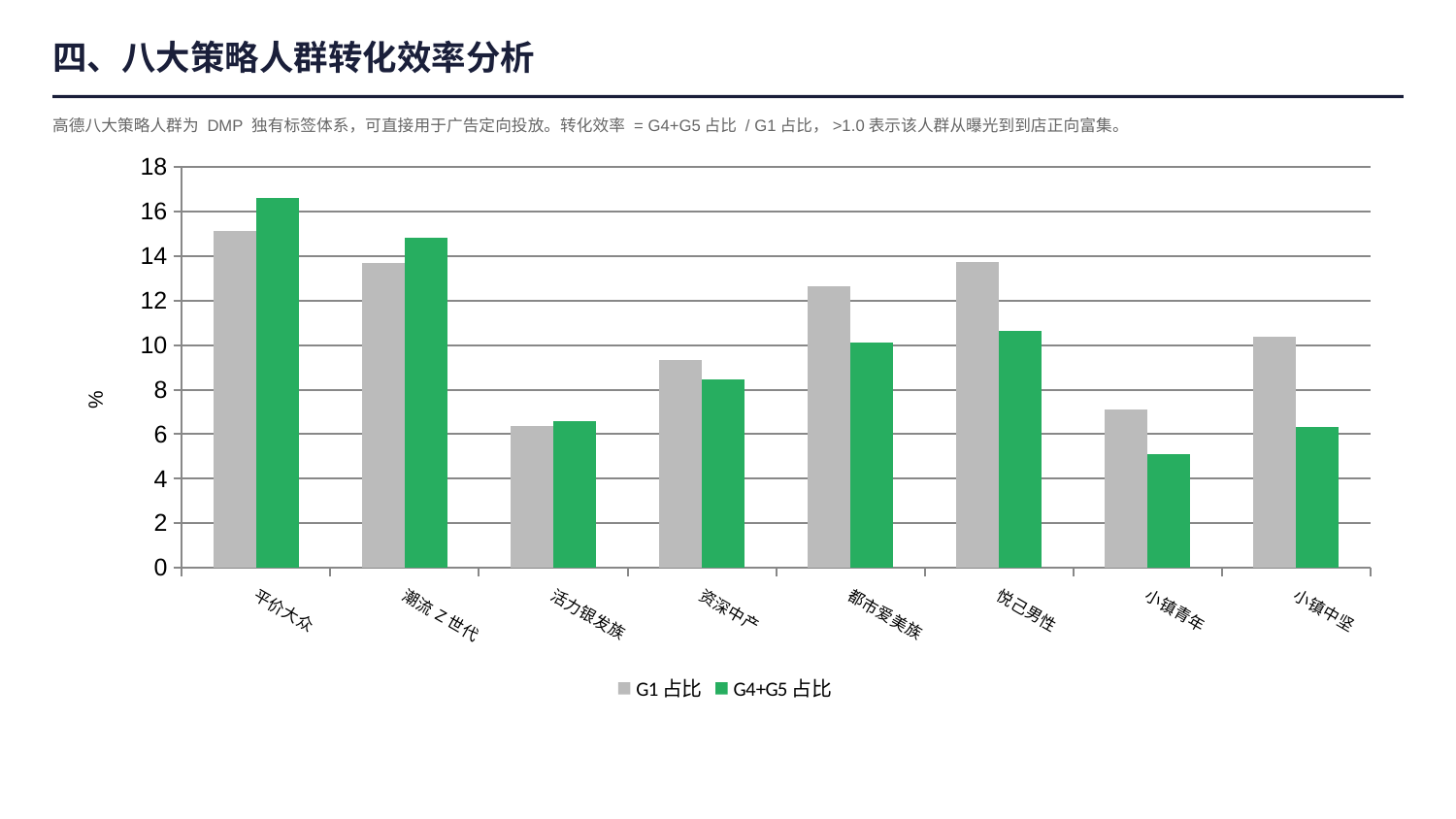

四、八大策略人群转化效率分析

高德八大策略人群为 DMP 独有标签体系，可直接用于广告定向投放。转化效率 = G4+G5占比 / G1占比，>1.0表示该人群从曝光到到店正向富集。

### Chart

| Category | G1占比 | G4+G5占比 |
|---|---|---|
| 平价大众 | 15.12 | 16.59 |
| 潮流Z世代 | 13.69 | 14.82 |
| 活力银发族 | 6.35 | 6.61 |
| 资深中产 | 9.34 | 8.48 |
| 都市爱美族 | 12.64 | 10.1 |
| 悦己男性 | 13.71 | 10.63 |
| 小镇青年 | 7.1 | 5.09 |
| 小镇中坚 | 10.36 | 6.33 |